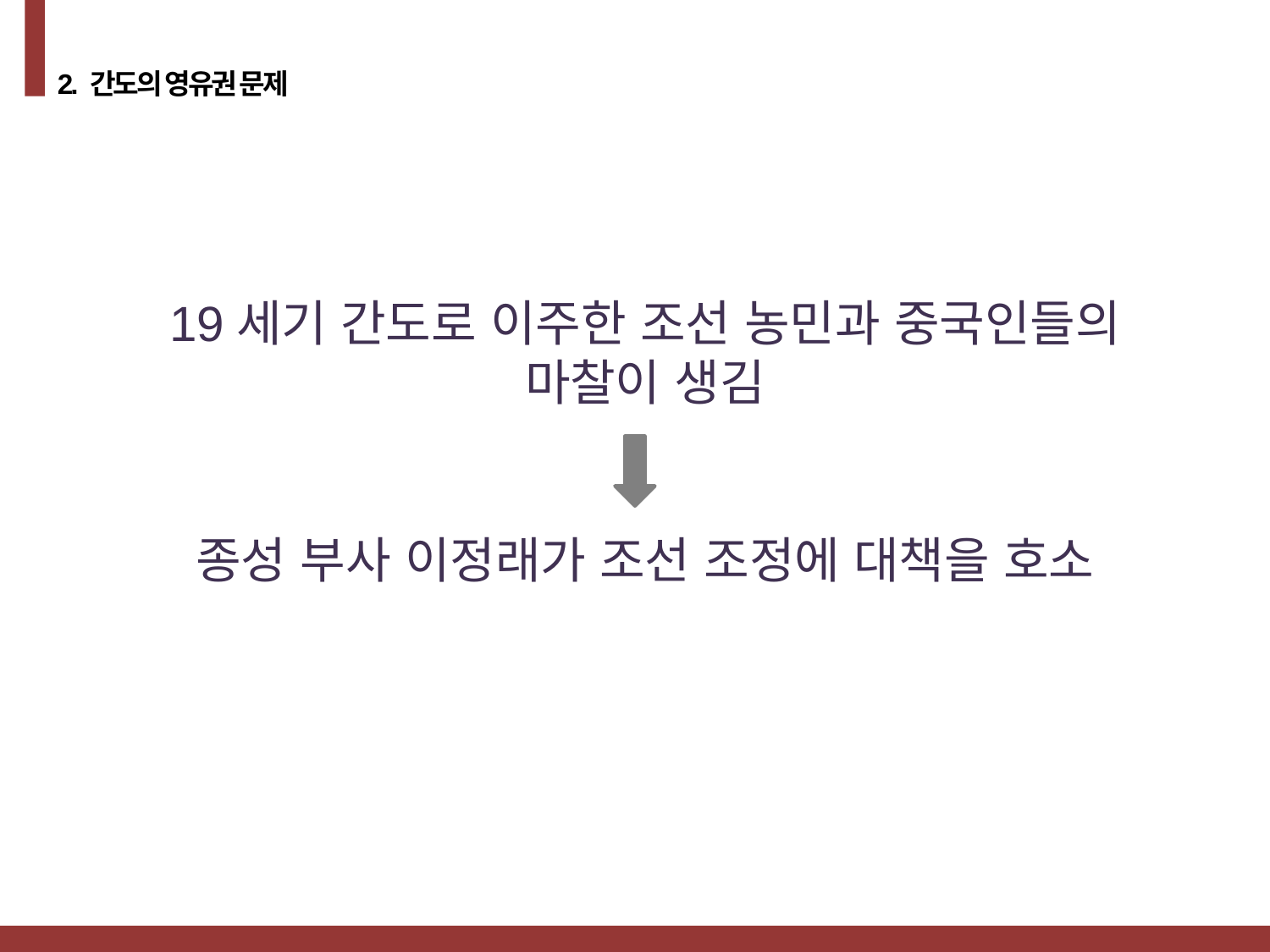

2. 간도의 영유권 문제
19세기 간도로 이주한 조선 농민과 중국인들의 마찰이 생김

종성 부사 이정래가 조선 조정에 대책을 호소